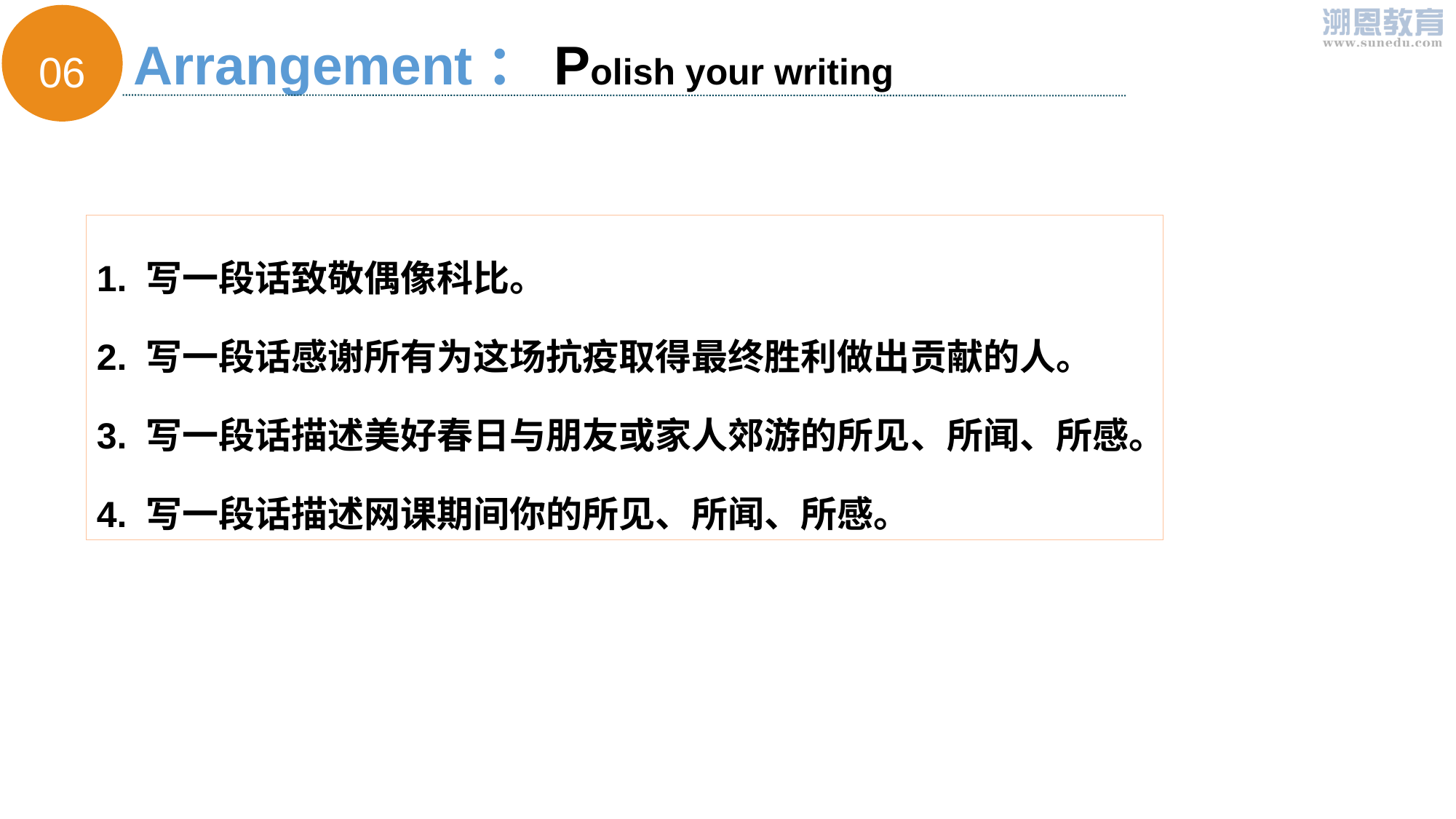

06

Arrangement：Polish your writing
1. 写一段话致敬偶像科比。
2. 写一段话感谢所有为这场抗疫取得最终胜利做出贡献的人。
3. 写一段话描述美好春日与朋友或家人郊游的所见、所闻、所感。
4. 写一段话描述网课期间你的所见、所闻、所感。